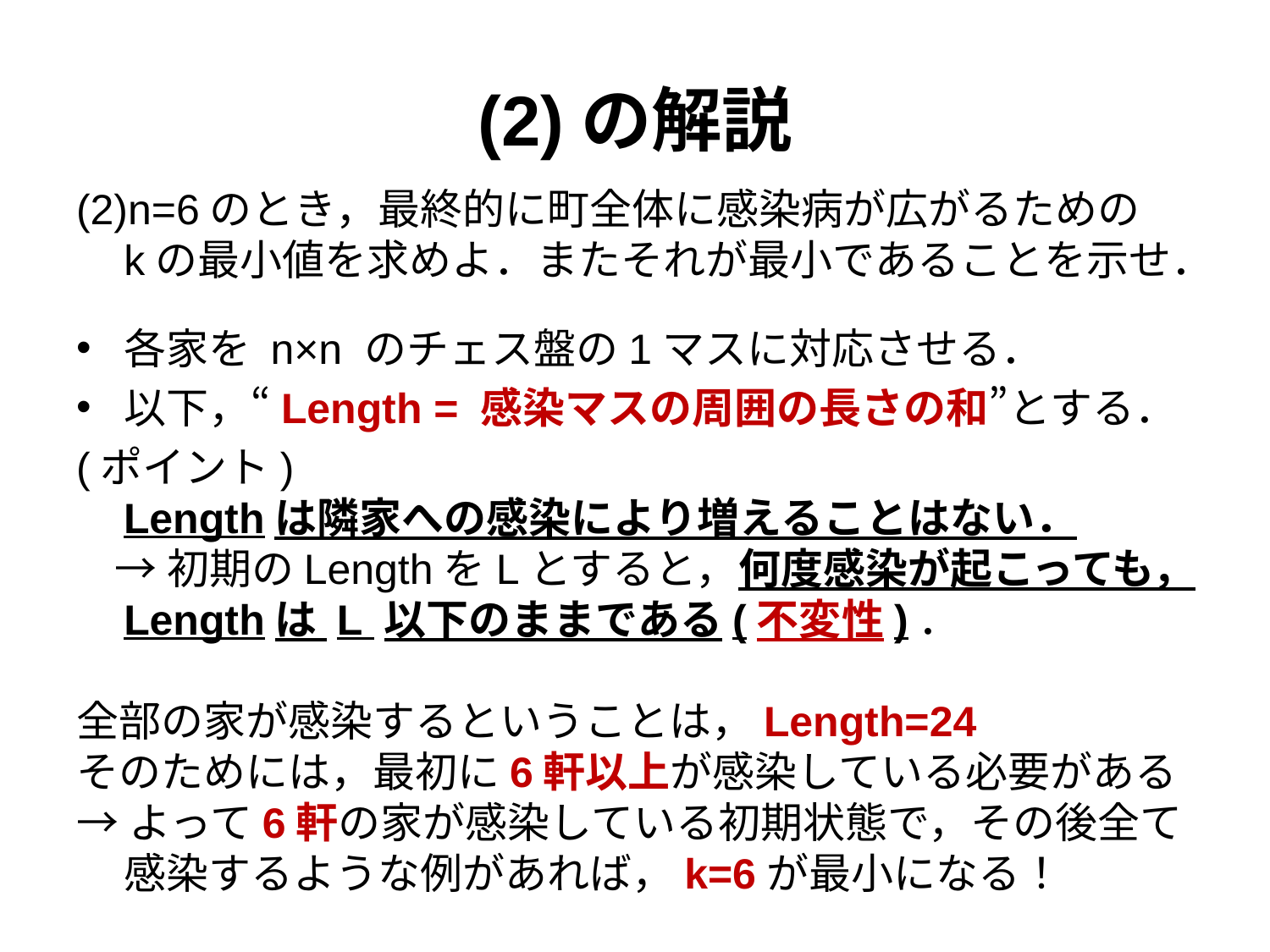

# (2)の解説
(2)n=6のとき，最終的に町全体に感染病が広がるための　kの最小値を求めよ．またそれが最小であることを示せ．

各家を n×n のチェス盤の1マスに対応させる．
以下，“Length = 感染マスの周囲の長さの和”とする．
(ポイント)
    Lengthは隣家への感染により増えることはない．
    →初期のLengthをLとすると，何度感染が起こっても，Lengthは L 以下のままである(不変性)．

全部の家が感染するということは，Length=24
そのためには，最初に6軒以上が感染している必要がある
→よって6軒の家が感染している初期状態で，その後全て感染するような例があれば，k=6が最小になる！